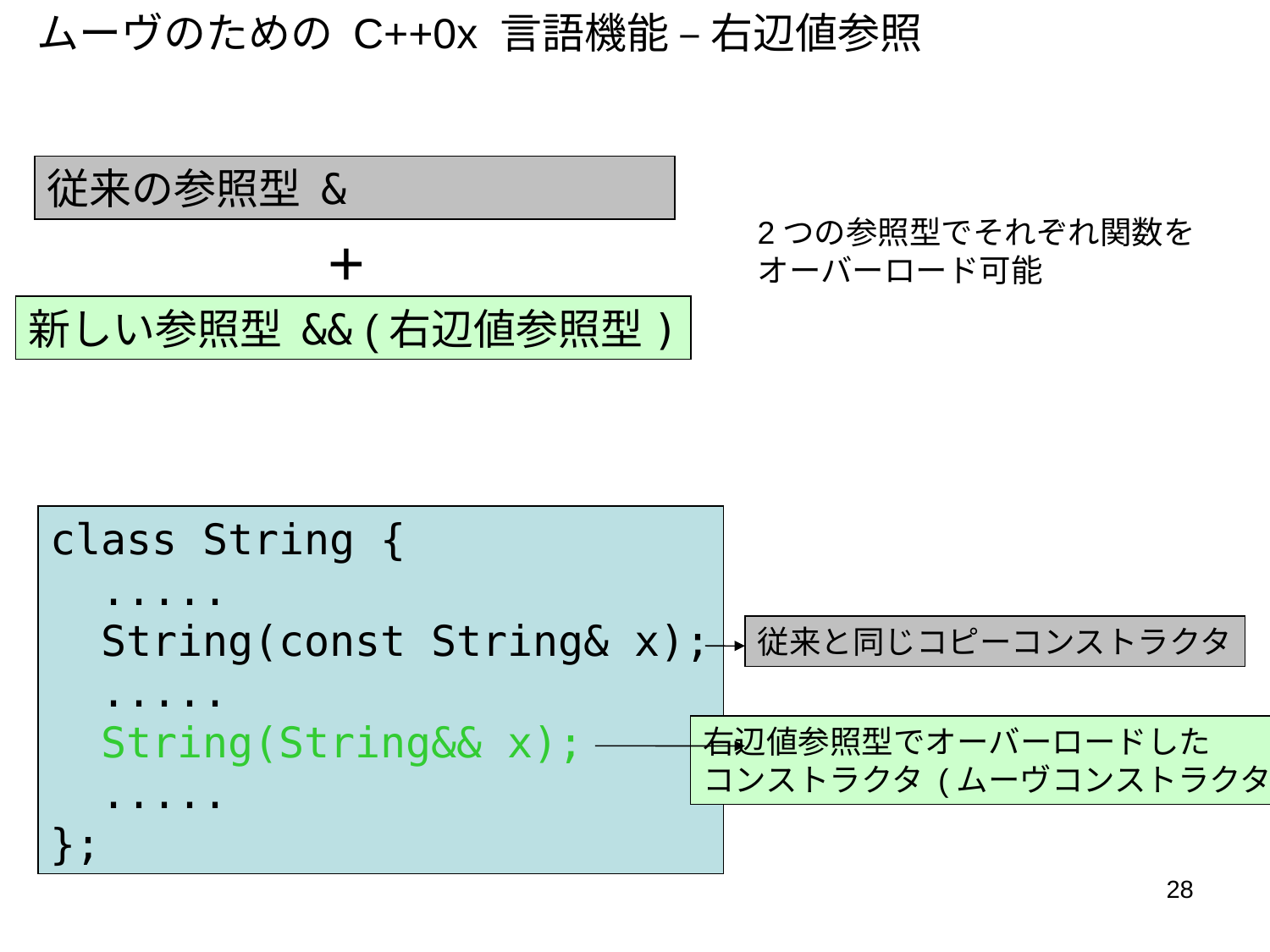

ムーヴのための C++0x 言語機能 – 右辺値参照
従来の参照型 &
2つの参照型でそれぞれ関数を
オーバーロード可能
+
新しい参照型 && (右辺値参照型)
class String {
  .....
  String(const String& x);
  .....
  String(String&& x);
  .....
};
従来と同じコピーコンストラクタ

右辺値参照型でオーバーロードした
コンストラクタ (ムーヴコンストラクタ)

28